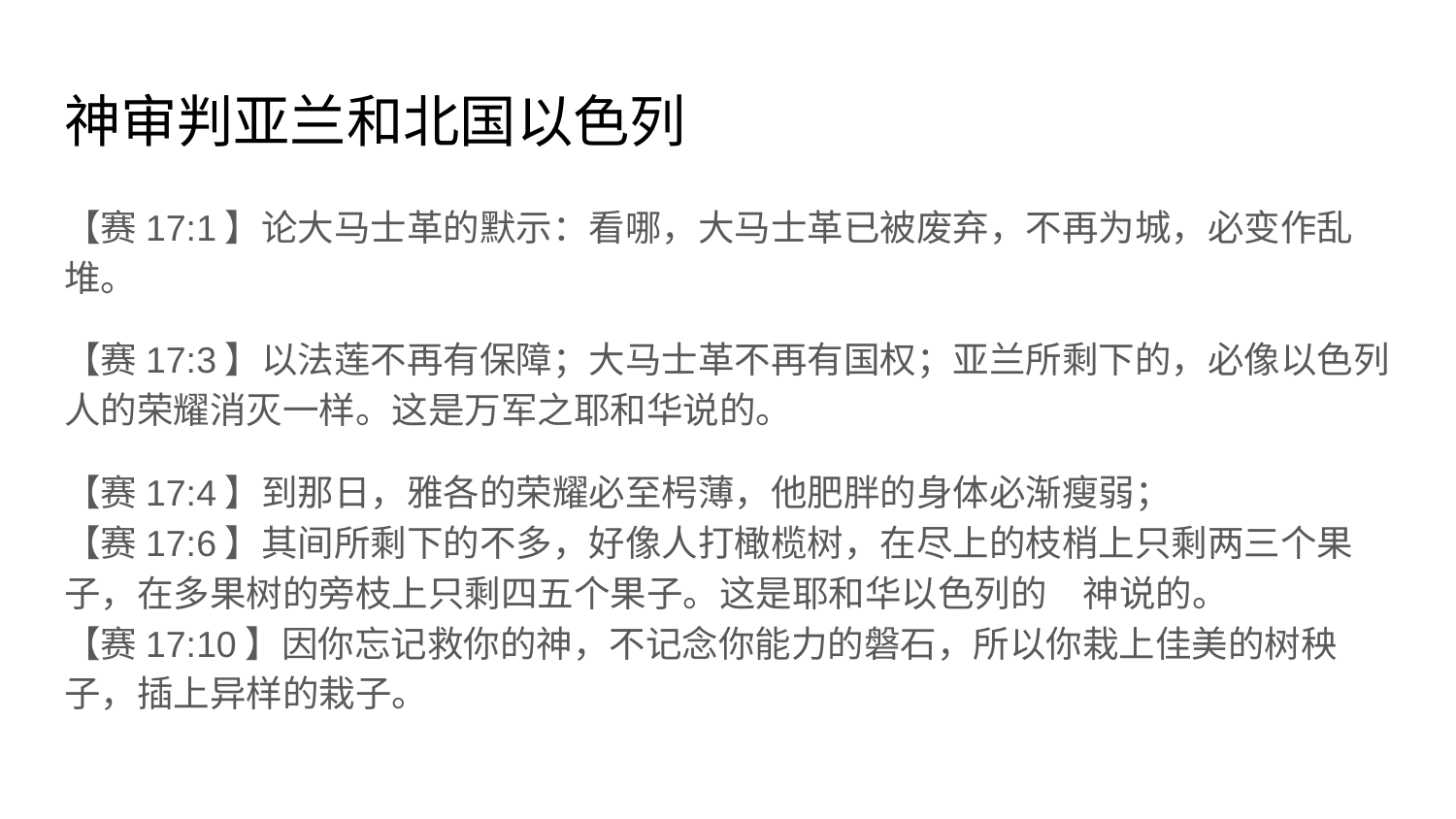

# 神审判亚兰和北国以色列
【赛17:1】论大马士革的默示：看哪，大马士革已被废弃，不再为城，必变作乱堆。
【赛17:3】以法莲不再有保障；大马士革不再有国权；亚兰所剩下的，必像以色列人的荣耀消灭一样。这是万军之耶和华说的。
【赛17:4】到那日，雅各的荣耀必至枵薄，他肥胖的身体必渐瘦弱；
【赛17:6】其间所剩下的不多，好像人打橄榄树，在尽上的枝梢上只剩两三个果子，在多果树的旁枝上只剩四五个果子。这是耶和华以色列的　神说的。
【赛17:10】因你忘记救你的神，不记念你能力的磐石，所以你栽上佳美的树秧子，插上异样的栽子。